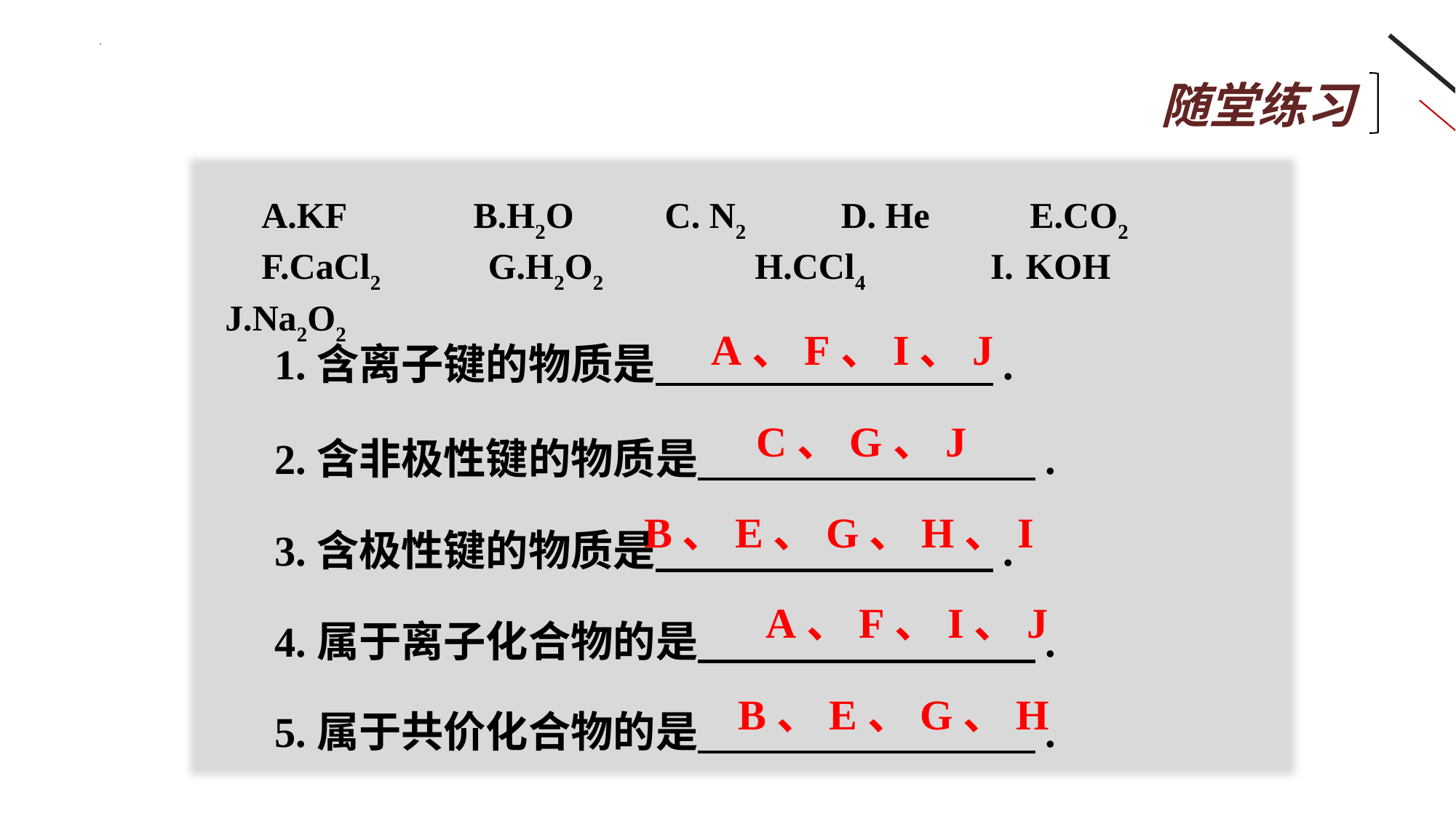

随堂练习

A.KF              B.H2O          C. N2                  D. He           E.CO2
F.CaCl2 	     G.H2O2	         H.CCl4               I. KOH	         J.Na2O2
A、F、I、J
1.含离子键的物质是                                   .
C、G、J
2.含非极性键的物质是                                   .
B、E、G、H、I
3.含极性键的物质是                                   .
A、F、I、J
4.属于离子化合物的是                                   .

B、E、G、H
5.属于共价化合物的是                                   .